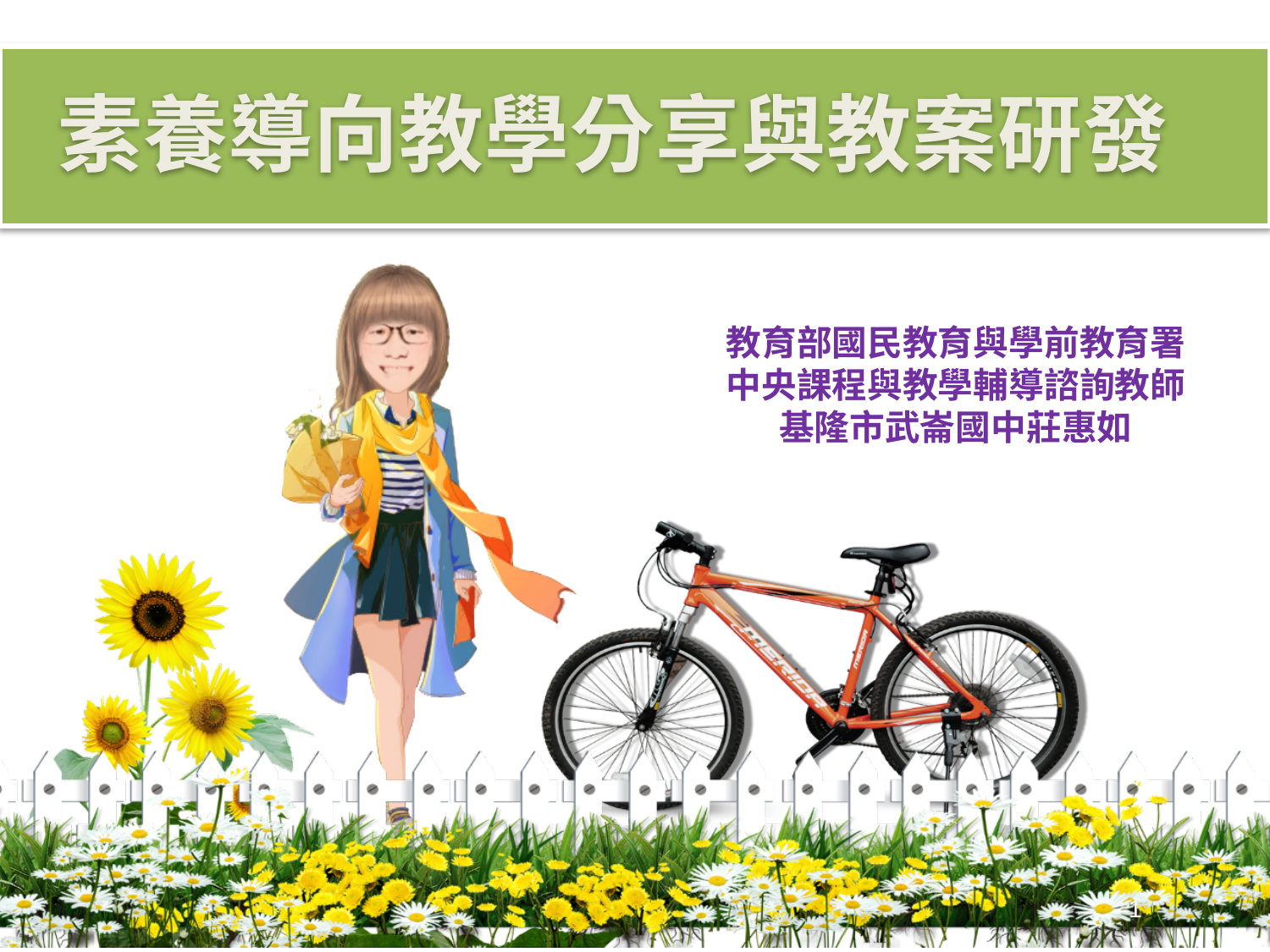

# 素養導向教學分享與教案研發

教育部國民教育與學前教育署
中央課程與教學輔導諮詢教師
基隆市武崙國中莊惠如
1